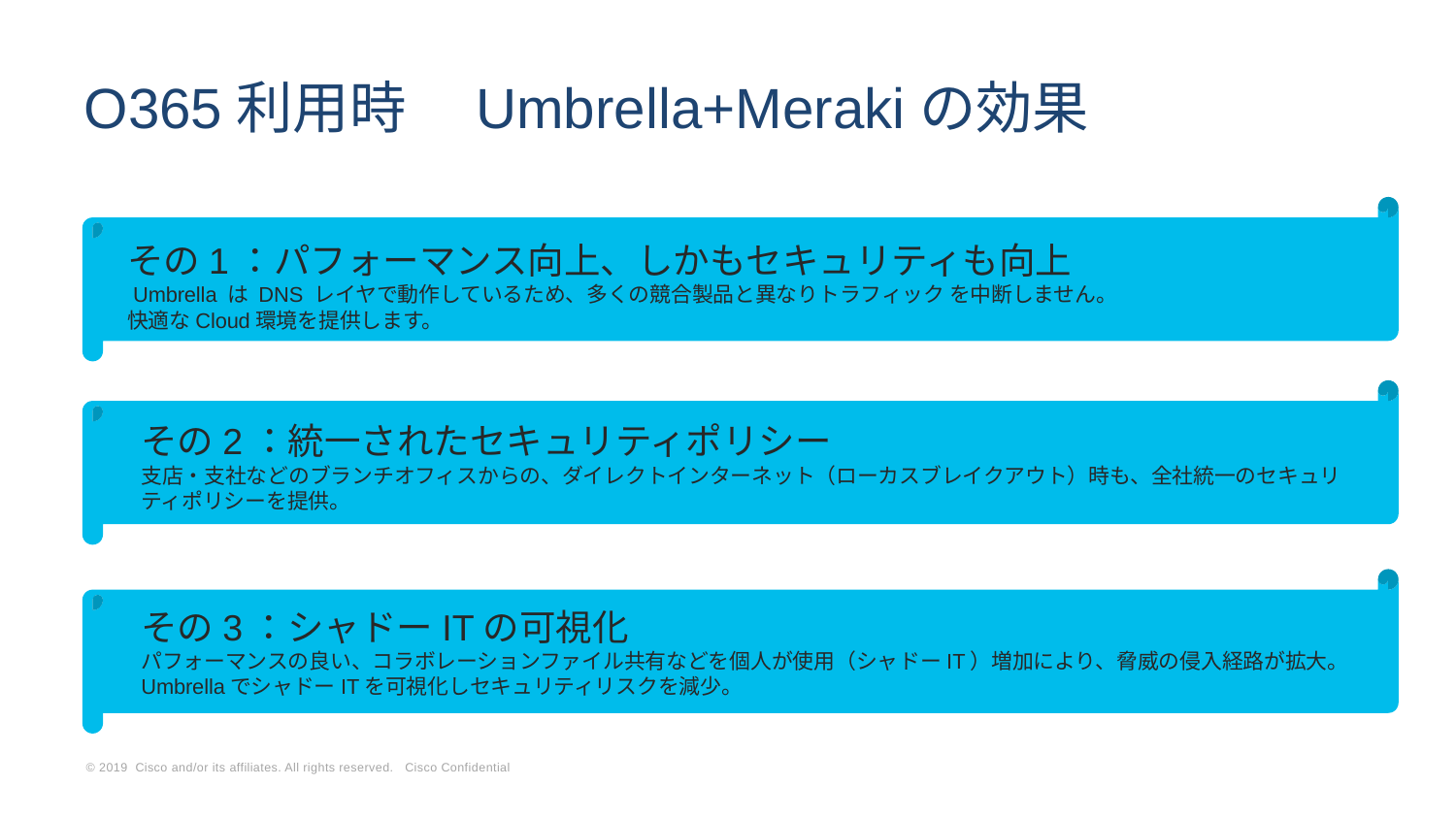

# O365利用時　Umbrella+Merakiの効果

その1：パフォーマンス向上、しかもセキュリティも向上
 Umbrella は DNS レイヤで動作しているため、多くの競合製品と異なりトラフィック を中断しません。
快適なCloud環境を提供します。

その2：統一されたセキュリティポリシー
支店・支社などのブランチオフィスからの、ダイレクトインターネット（ローカスブレイクアウト）時も、全社統一のセキュリティポリシーを提供。

その3：シャドーITの可視化
パフォーマンスの良い、コラボレーションファイル共有などを個人が使用（シャドーIT）増加により、脅威の侵入経路が拡大。
UmbrellaでシャドーITを可視化しセキュリティリスクを減少。